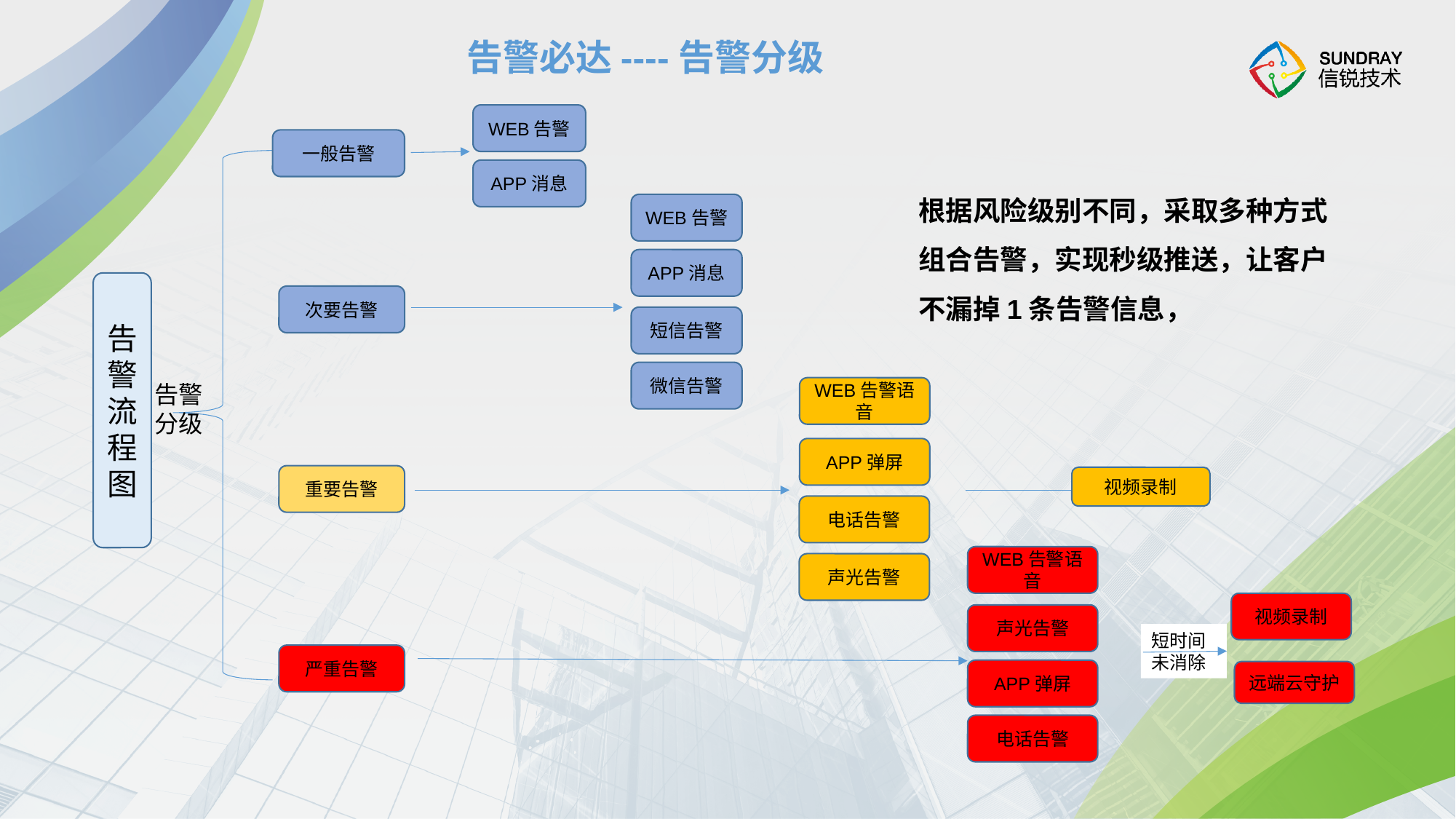

告警必达----告警分级
WEB告警
一般告警

APP消息
根据风险级别不同，采取多种方式组合告警，实现秒级推送，让客户不漏掉1条告警信息，
WEB告警
APP消息
告
警
流
程
图
次要告警
短信告警
微信告警
告警
分级
WEB告警语音
APP弹屏
重要告警
视频录制
电话告警
WEB告警语音
声光告警
视频录制
声光告警
短时间
未消除
严重告警
APP弹屏
远端云守护
电话告警